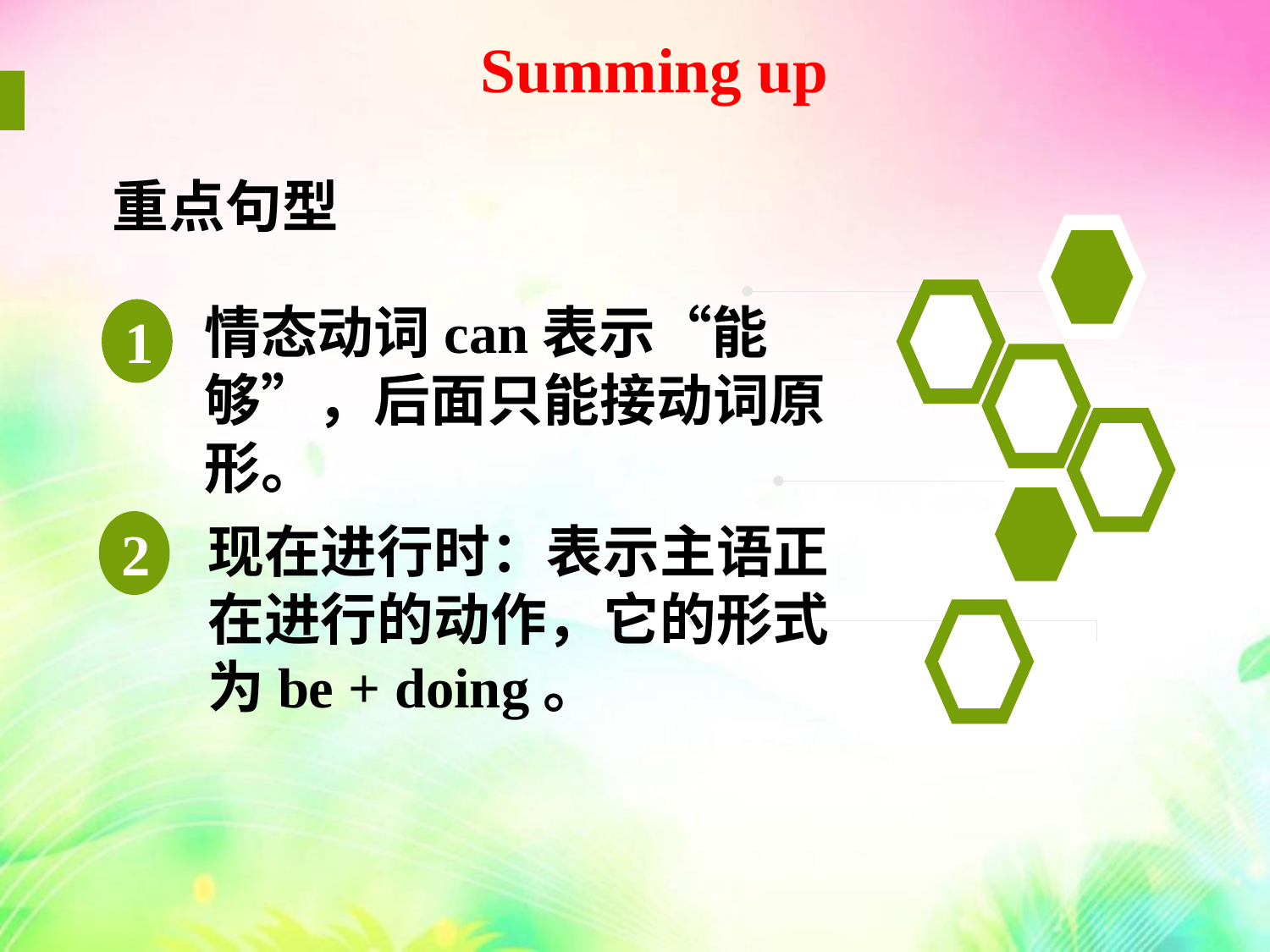

Summing up

重点句型

情态动词can表示“能够”，后面只能接动词原形。

1

现在进行时：表示主语正在进行的动作，它的形式为be + doing。

2